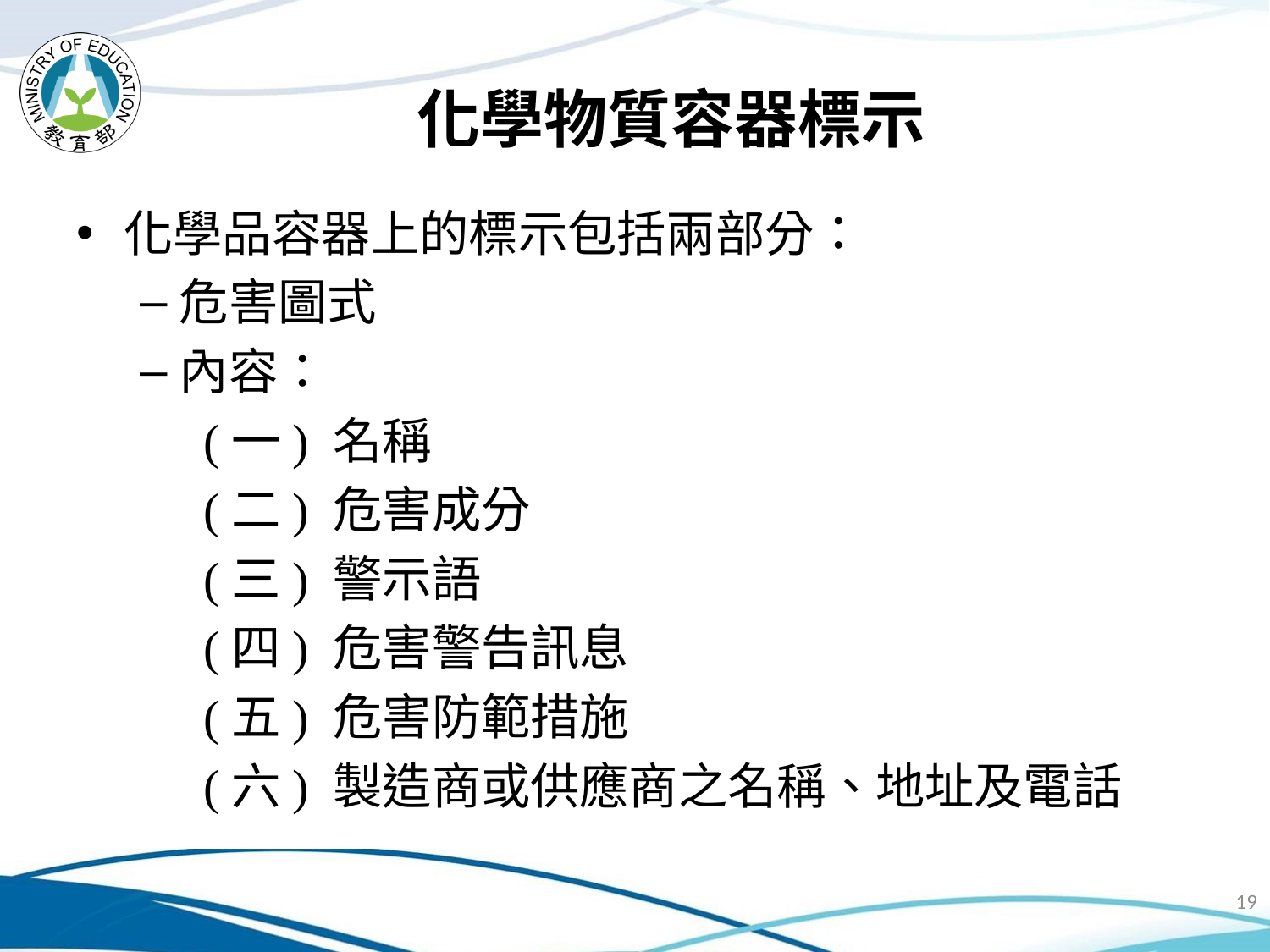

# 化學物質容器標示
化學品容器上的標示包括兩部分：
危害圖式
內容：
(一) 名稱
(二) 危害成分
(三) 警示語
(四) 危害警告訊息
(五) 危害防範措施
(六) 製造商或供應商之名稱、地址及電話
19